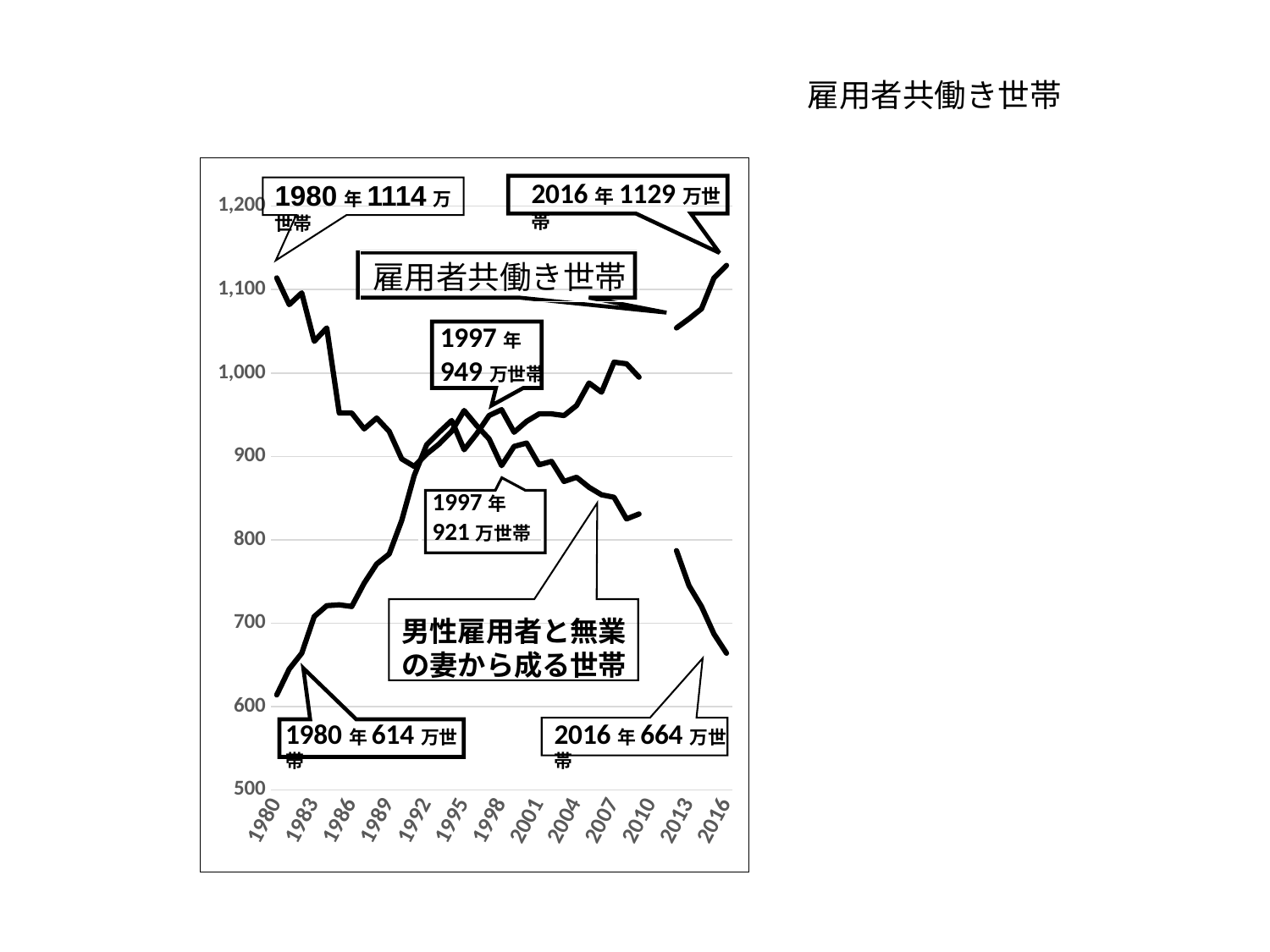

雇用者共働き世帯

### Chart

| Category | 男性雇用者と無業の妻から成る世帯 | 雇用者の共働き世帯 |
|---|---|---|
| 1980 | 1114.0 | 614.0 |
| 1981 | 1082.0 | 645.0 |
| 1982 | 1096.0 | 664.0 |
| 1983 | 1038.0 | 708.0 |
| 1984 | 1054.0 | 721.0 |
| 1985 | 952.0 | 722.0 |
| 1986 | 952.0 | 720.0 |
| 1987 | 933.0 | 748.0 |
| 1988 | 946.0 | 771.0 |
| 1989 | 930.0 | 783.0 |
| 1990 | 897.0 | 823.0 |
| 1991 | 888.0 | 877.0 |
| 1992 | 903.0 | 914.0 |
| 1993 | 915.0 | 929.0 |
| 1994 | 930.0 | 943.0 |
| 1995 | 955.0 | 908.0 |
| 1996 | 937.0 | 927.0 |
| 1997 | 921.0 | 949.0 |
| 1998 | 889.0 | 956.0 |
| 1999 | 912.0 | 929.0 |
| 2000 | 916.0 | 942.0 |
| 2001 | 890.0 | 951.0 |
| 2002 | 894.0 | 951.0 |
| 2003 | 870.0 | 949.0 |
| 2004 | 875.0 | 961.0 |
| 2005 | 863.0 | 988.0 |
| 2006 | 854.0 | 977.0 |
| 2007 | 851.0 | 1013.0 |
| 2008 | 825.0 | 1011.0 |
| 2009 | 831.0 | 995.0 |
| 2010 | None | None |
| 2011 | None | None |
| 2012 | 787.0 | 1054.0 |
| 2013 | 745.0 | 1065.0 |
| 2014 | 720.0 | 1077.0 |
| 2015 | 687.0 | 1114.0 |
| 2016 | 664.0 | 1129.0 |
2016年1129万世帯
1980年1114万世帯

雇用者共働き世帯

1997年
949万世帯

1997年
921万世帯

男性雇用者と無業
の妻から成る世帯
1980年614万世帯
2016年664万世帯